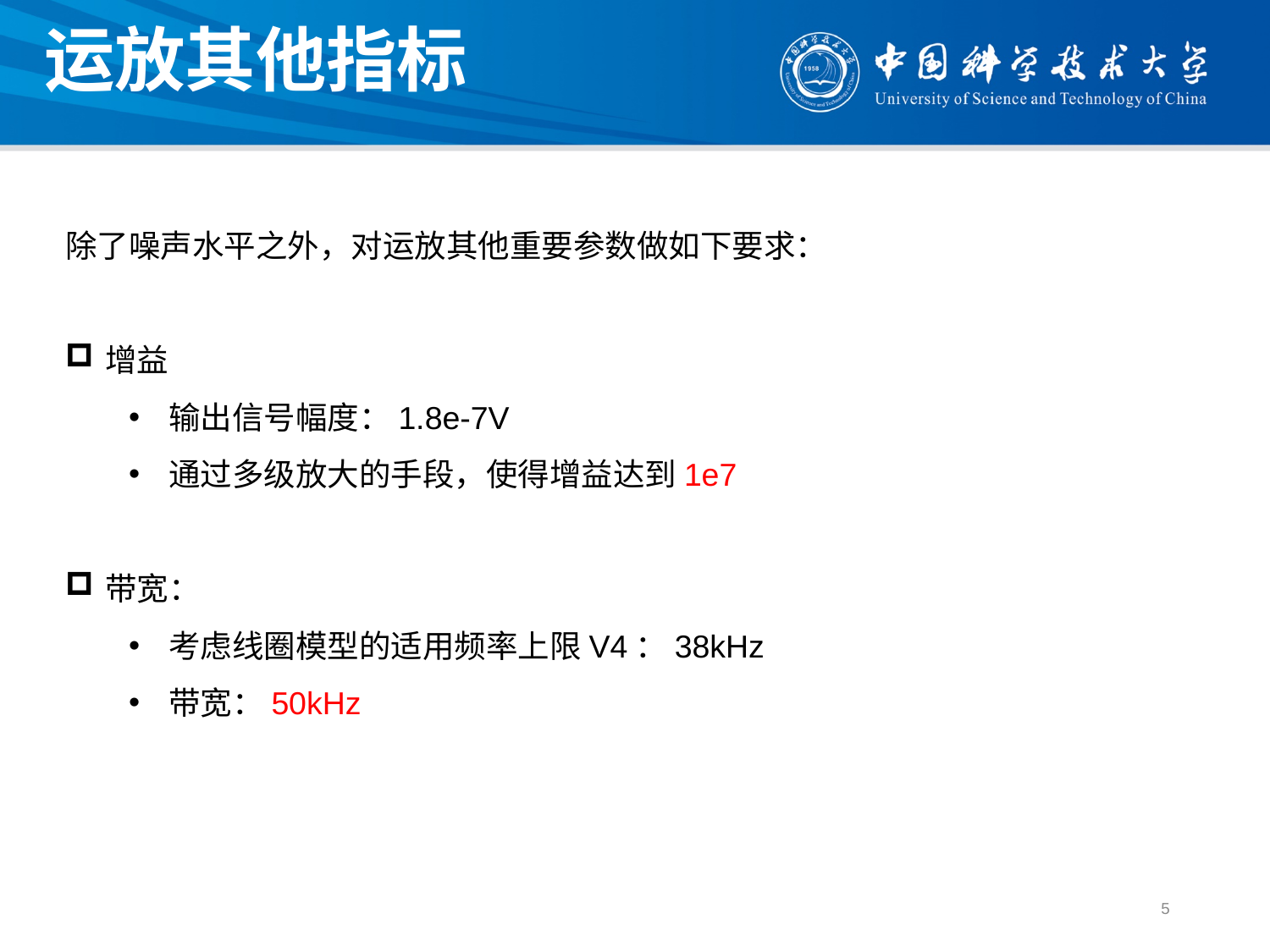

运放其他指标
除了噪声水平之外，对运放其他重要参数做如下要求：

增益
输出信号幅度：1.8e-7V
通过多级放大的手段，使得增益达到1e7

带宽：
考虑线圈模型的适用频率上限V4：38kHz
带宽：50kHz

5